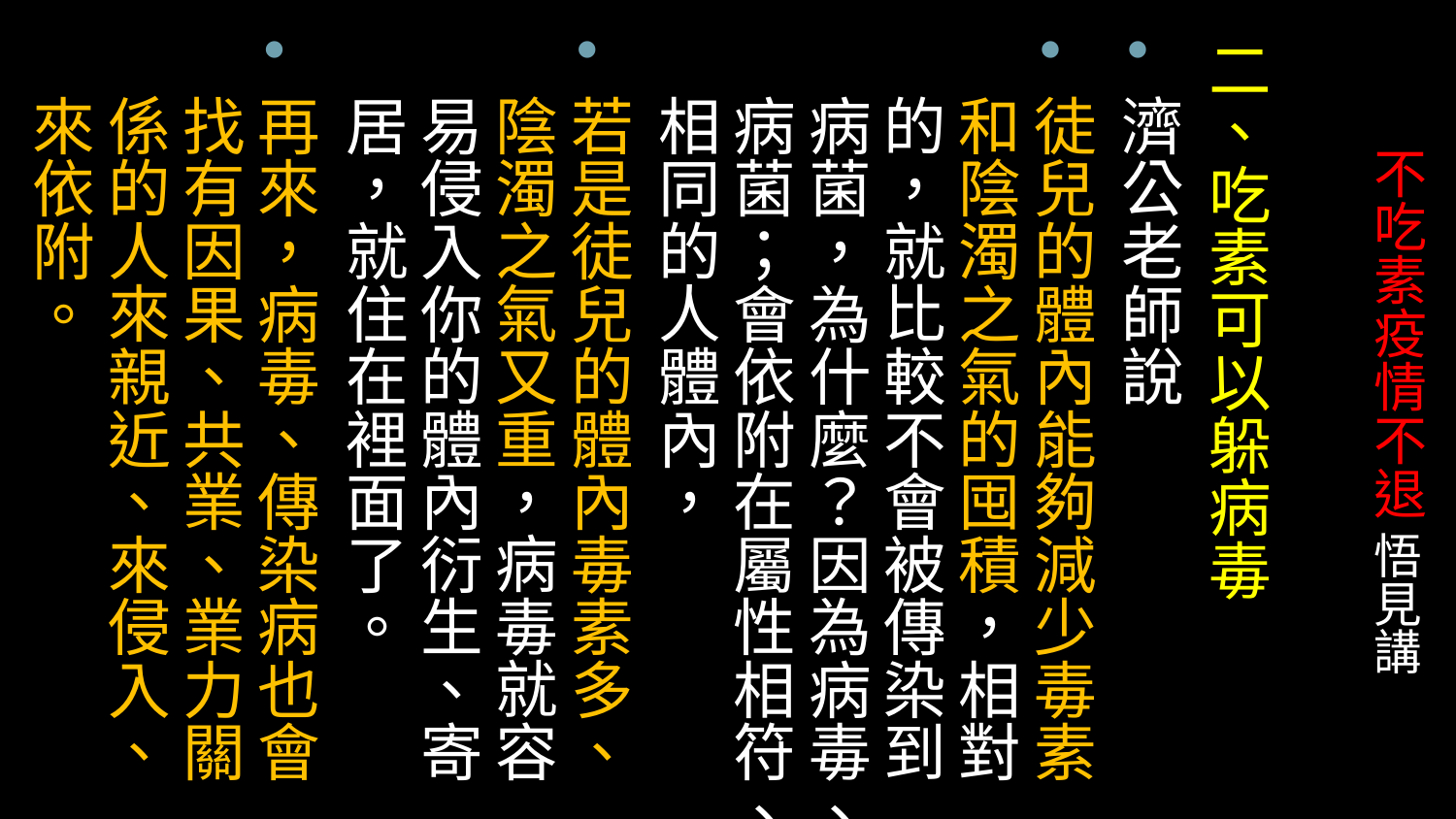

二、吃素可以躲病毒
濟公老師說
徒兒的體內能夠減少毒素和陰濁之氣的囤積，相對的，就比較不會被傳染到病菌，為什麼？因為病毒、病菌；會依附在屬性相符、相同的人體內，
若是徒兒的體內毒素多、陰濁之氣又重，病毒就容易侵入你的體內衍生、寄居，就住在裡面了。
再來，病毒、傳染病也會找有因果、共業、業力關係的人來親近、來侵入、來依附。
# 不吃素疫情不退 悟見講